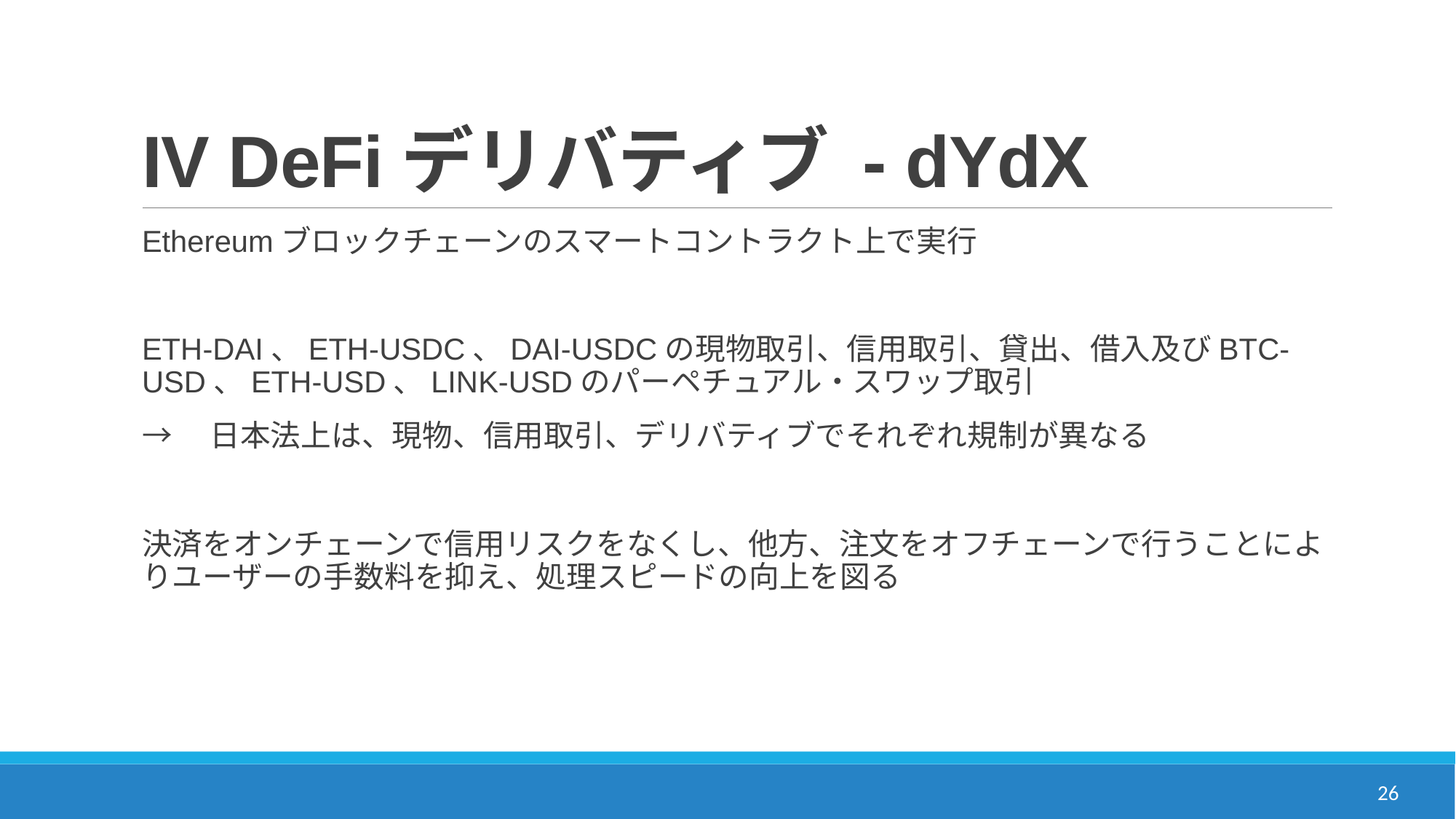

# IV DeFiデリバティブ - dYdX
Ethereumブロックチェーンのスマートコントラクト上で実行

ETH-DAI、ETH-USDC、DAI-USDCの現物取引、信用取引、貸出、借入及びBTC-USD、ETH-USD、LINK-USDのパーペチュアル・スワップ取引
→　日本法上は、現物、信用取引、デリバティブでそれぞれ規制が異なる

決済をオンチェーンで信用リスクをなくし、他方、注文をオフチェーンで行うことによりユーザーの手数料を抑え、処理スピードの向上を図る

26